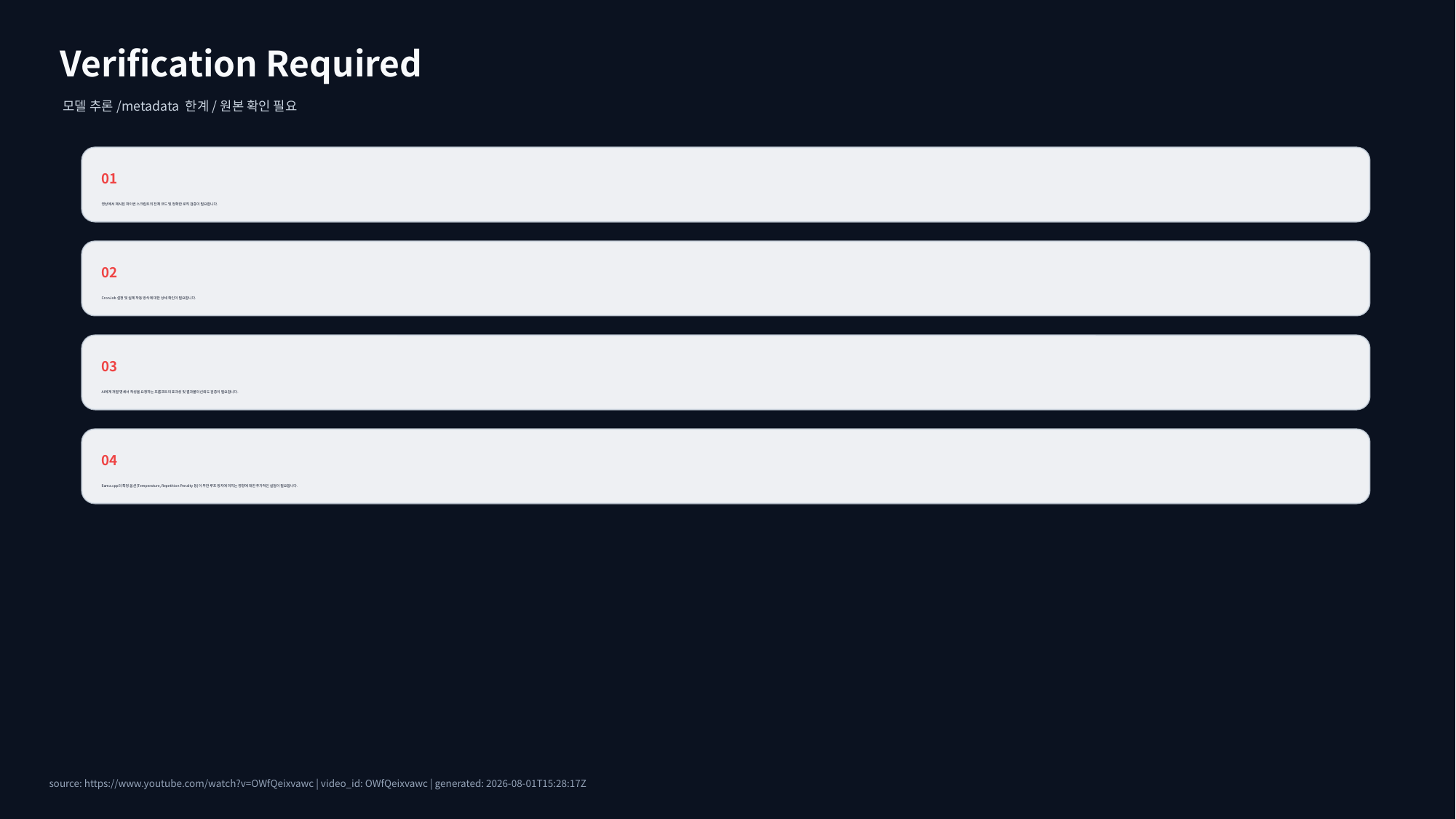

Verification Required
모델 추론/metadata 한계/원본 확인 필요

01
영상에서 제시된 파이썬 스크립트의 전체 코드 및 정확한 로직 검증이 필요합니다.

02
CronJob 설정 및 실제 작동 방식에 대한 상세 확인이 필요합니다.

03
AI에게 개발 명세서 작성을 요청하는 프롬프트의 효과성 및 결과물의 신뢰도 검증이 필요합니다.

04
llama.cpp의 특정 옵션(Temperature, Repetition Penalty 등)이 무한 루프 방지에 미치는 영향에 대한 추가적인 실험이 필요합니다.
source: https://www.youtube.com/watch?v=OWfQeixvawc | video_id: OWfQeixvawc | generated: 2026-08-01T15:28:17Z